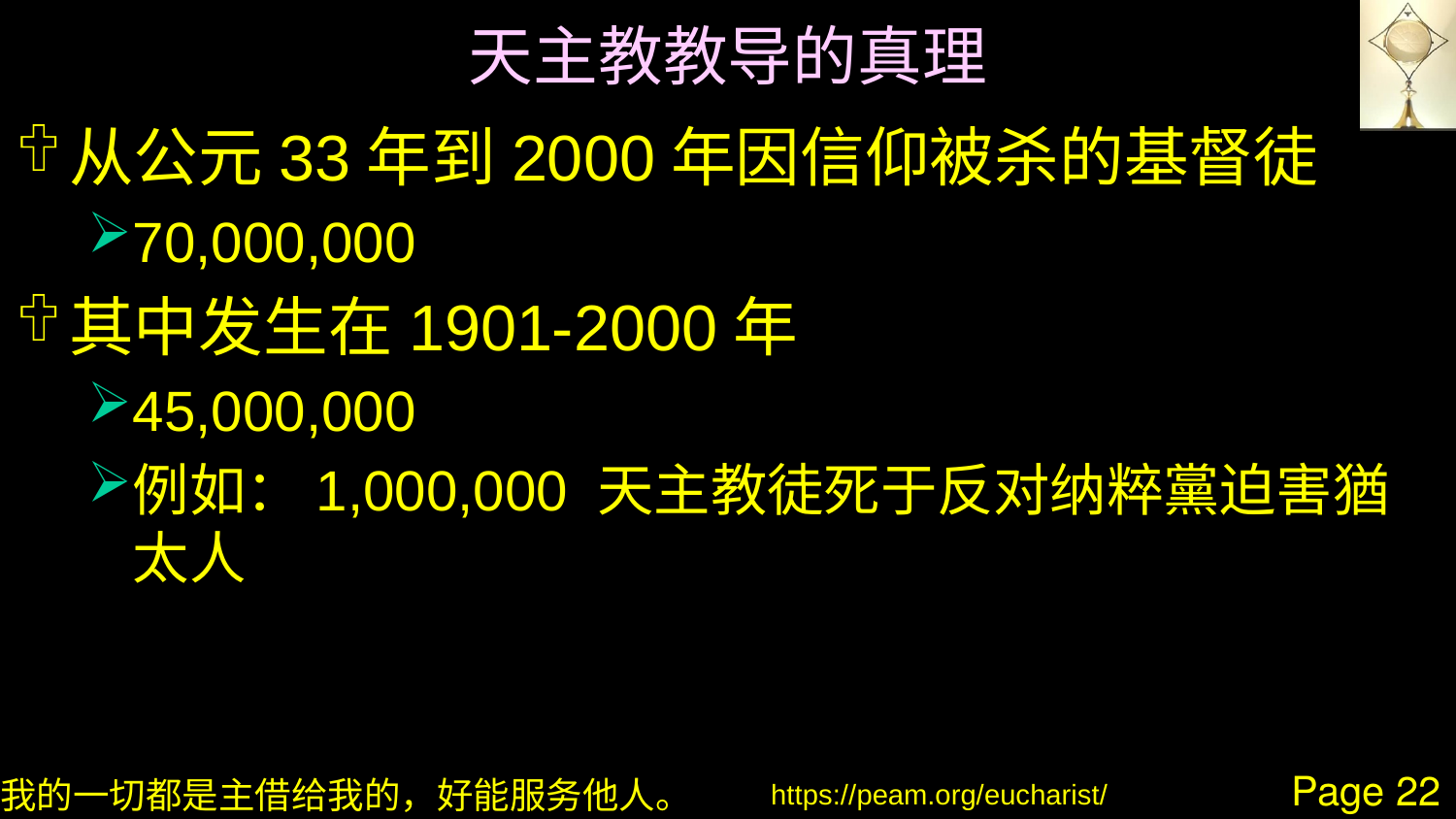

# 天主教教导的真理
从公元33年到2000年因信仰被杀的基督徒
70,000,000
其中发生在1901-2000年
45,000,000
例如：1,000,000 天主教徒死于反对纳粹黨迫害猶太人